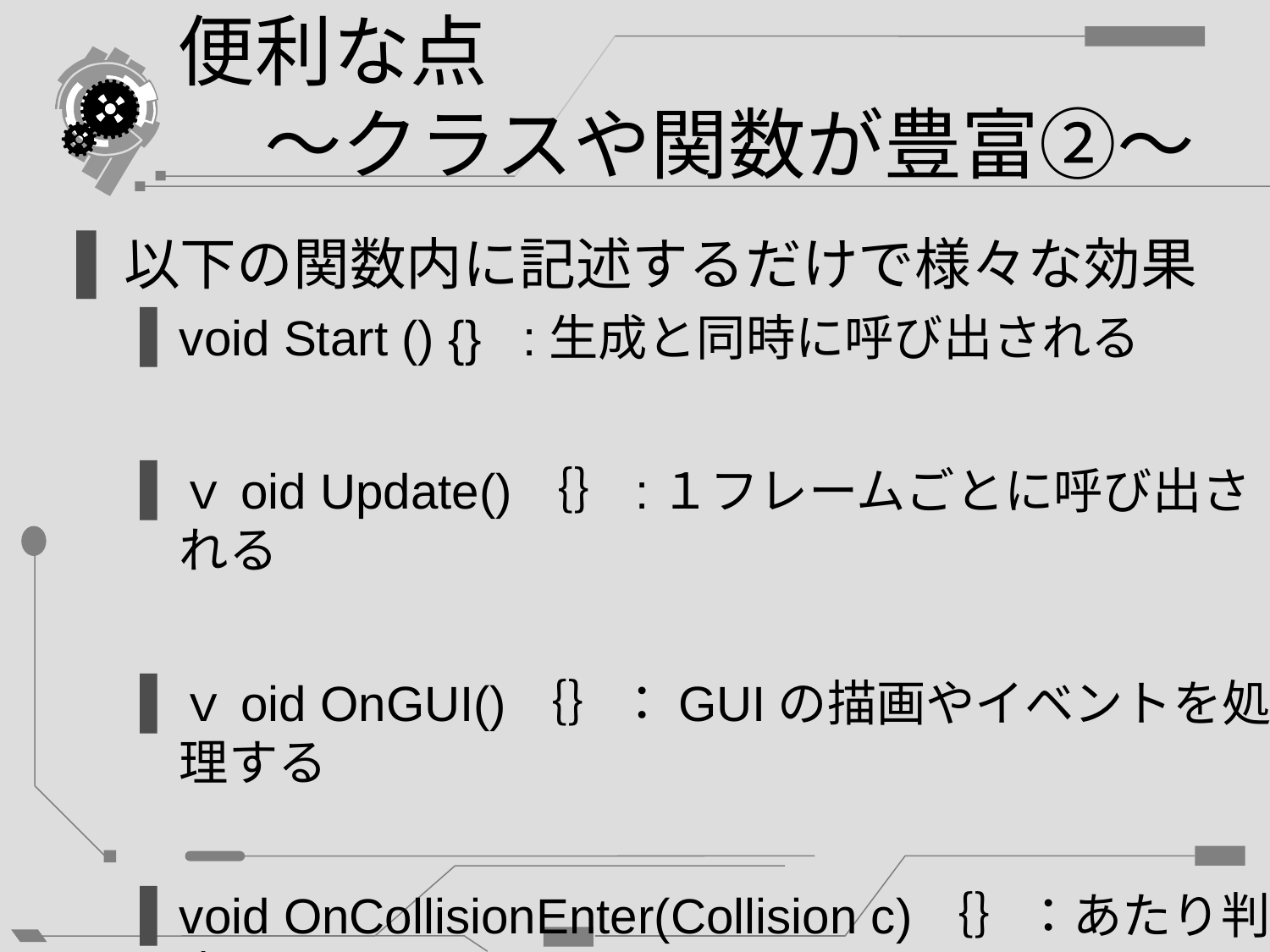

# 便利な点 ～クラスや関数が豊富②～

以下の関数内に記述するだけで様々な効果
void Start () {}   :生成と同時に呼び出される

ｖoid Update()｛｝:１フレームごとに呼び出される

ｖoid OnGUI()｛｝：GUIの描画やイベントを処理する

void OnCollisionEnter(Collision c)｛｝：あたり判定